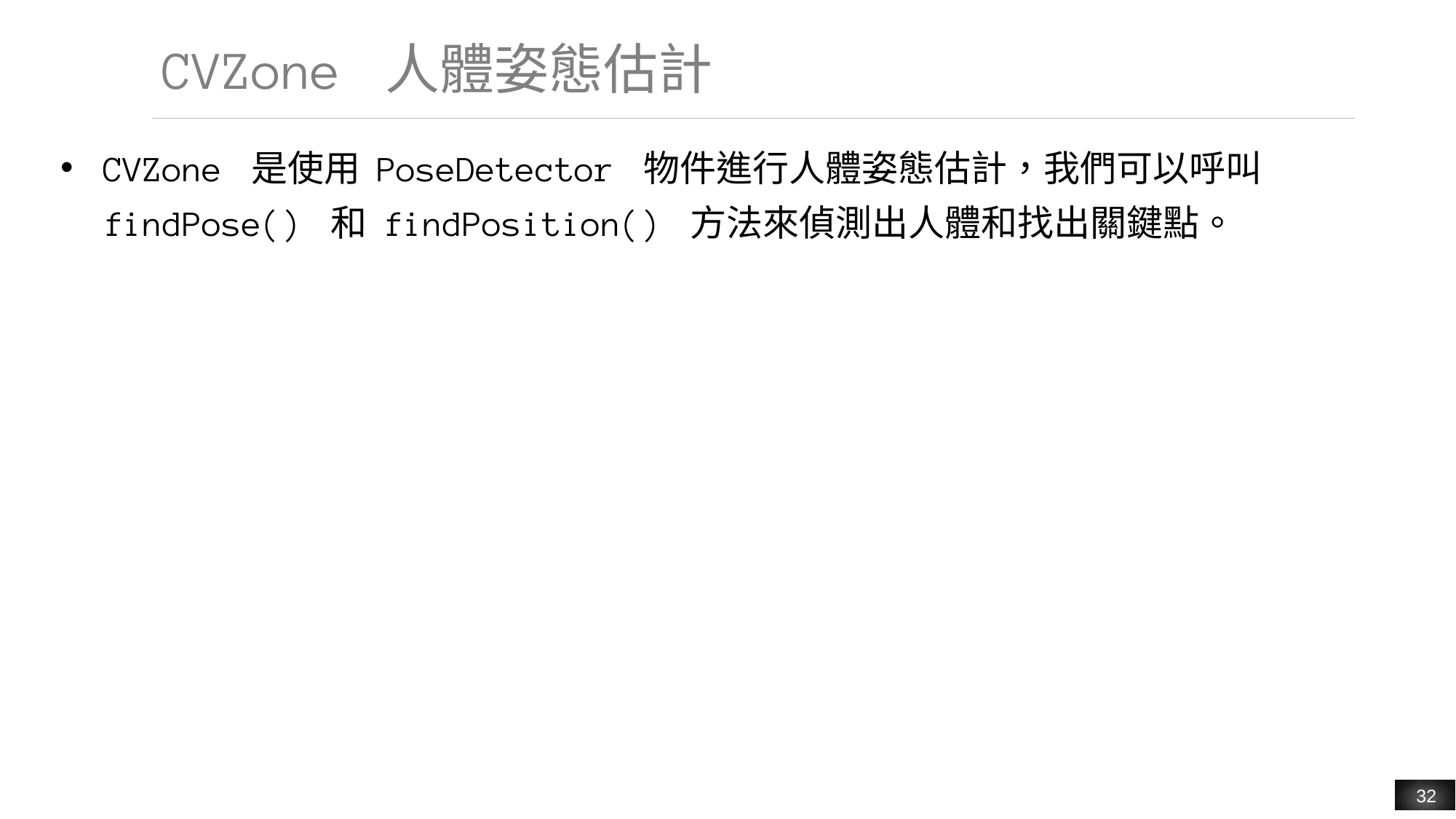

# CVZone 人體姿態估計
CVZone 是使用 PoseDetector 物件進行人體姿態估計，我們可以呼叫findPose() 和 findPosition() 方法來偵測出人體和找出關鍵點。